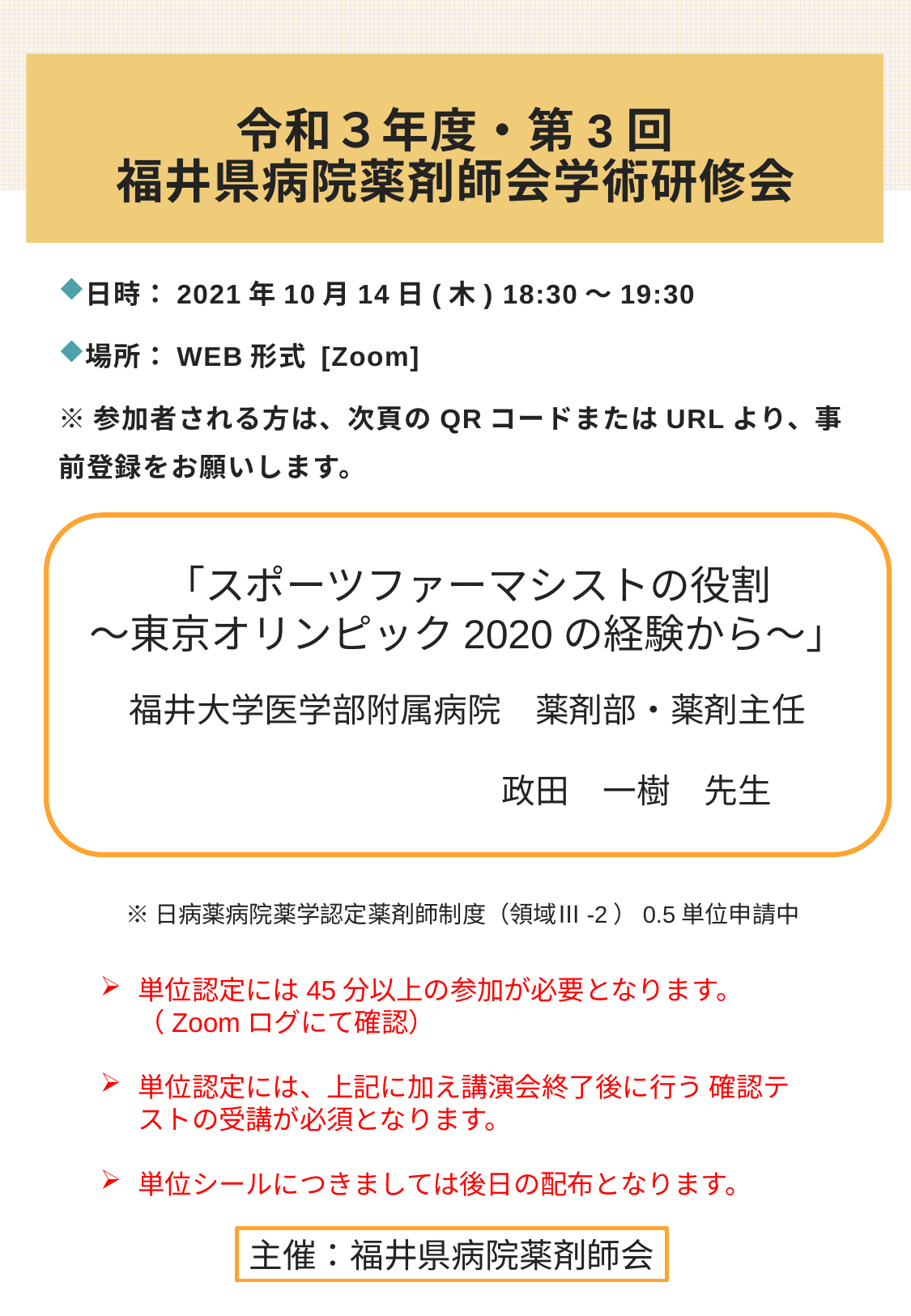

# 令和３年度・第3回 福井県病院薬剤師会学術研修会
日時：2021年10月14日(木) 18:30〜19:30
場所：WEB形式 [Zoom]
※参加者される方は、次頁のQRコードまたはURLより、事前登録をお願いします。
「スポーツファーマシストの役割
～東京オリンピック2020の経験から～」

福井大学医学部附属病院　薬剤部・薬剤主任

　　　　　　　　　　政田　一樹　先生
※日病薬病院薬学認定薬剤師制度（領域Ⅲ-2）0.5単位申請中
単位認定には45分以上の参加が必要となります。（Zoomログにて確認）

単位認定には、上記に加え講演会終了後に行う 確認テストの受講が必須となります。

単位シールにつきましては後日の配布となります。

主催：福井県病院薬剤師会